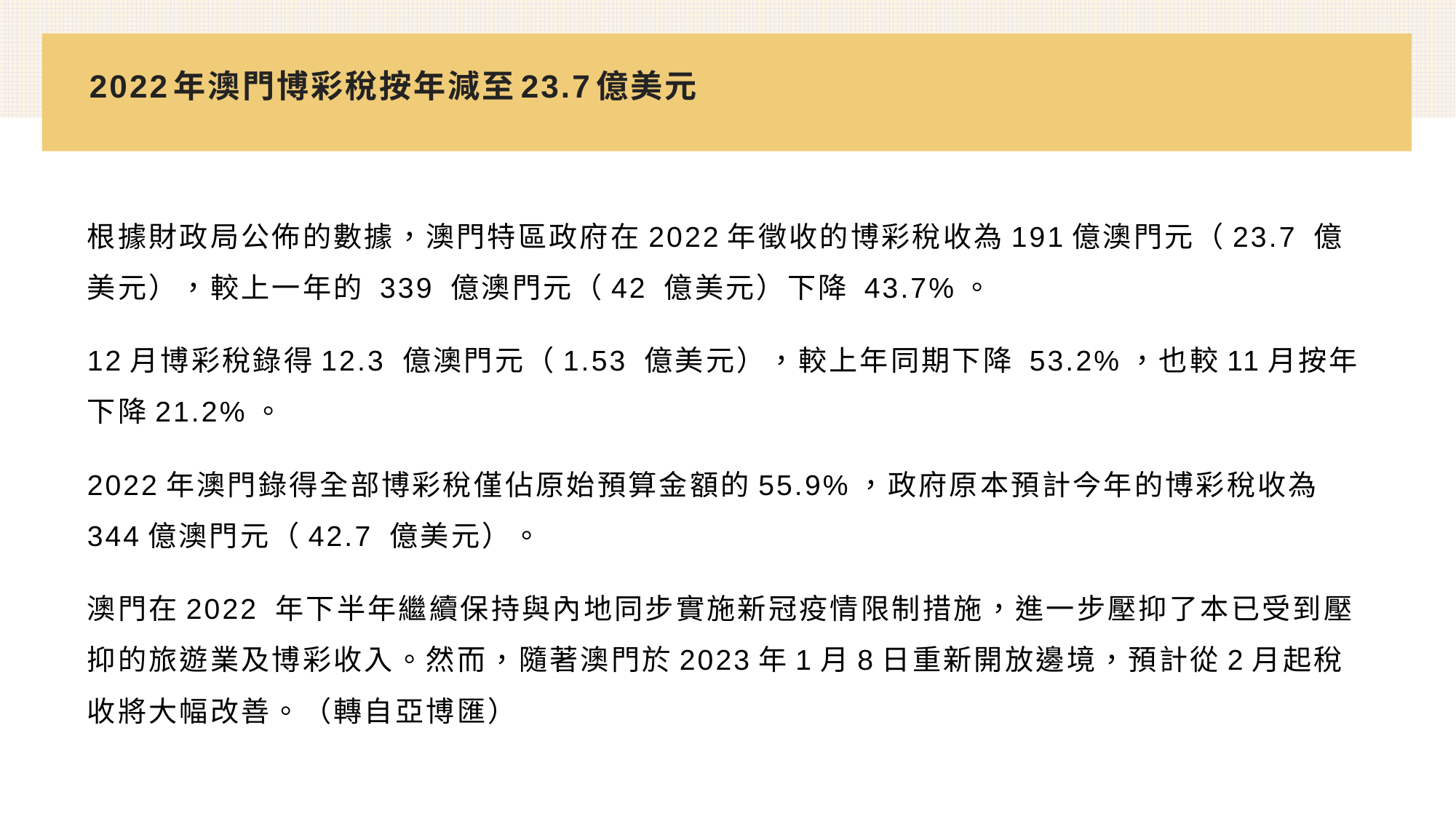

# 2022年澳門博彩稅按年減至23.7億美元
根據財政局公佈的數據，澳門特區政府在2022年徵收的博彩稅收為191億澳門元（23.7 億美元），較上一年的 339 億澳門元（42 億美元）下降 43.7%。
12月博彩稅錄得12.3 億澳門元（1.53 億美元），較上年同期下降 53.2%，也較11月按年下降21.2%。
2022年澳門錄得全部博彩稅僅佔原始預算金額的55.9%，政府原本預計今年的博彩稅收為 344億澳門元（42.7 億美元）。
澳門在2022 年下半年繼續保持與內地同步實施新冠疫情限制措施，進一步壓抑了本已受到壓抑的旅遊業及博彩收入。然而，隨著澳門於2023年1月8日重新開放邊境，預計從2月起稅收將大幅改善。（轉自亞博匯）